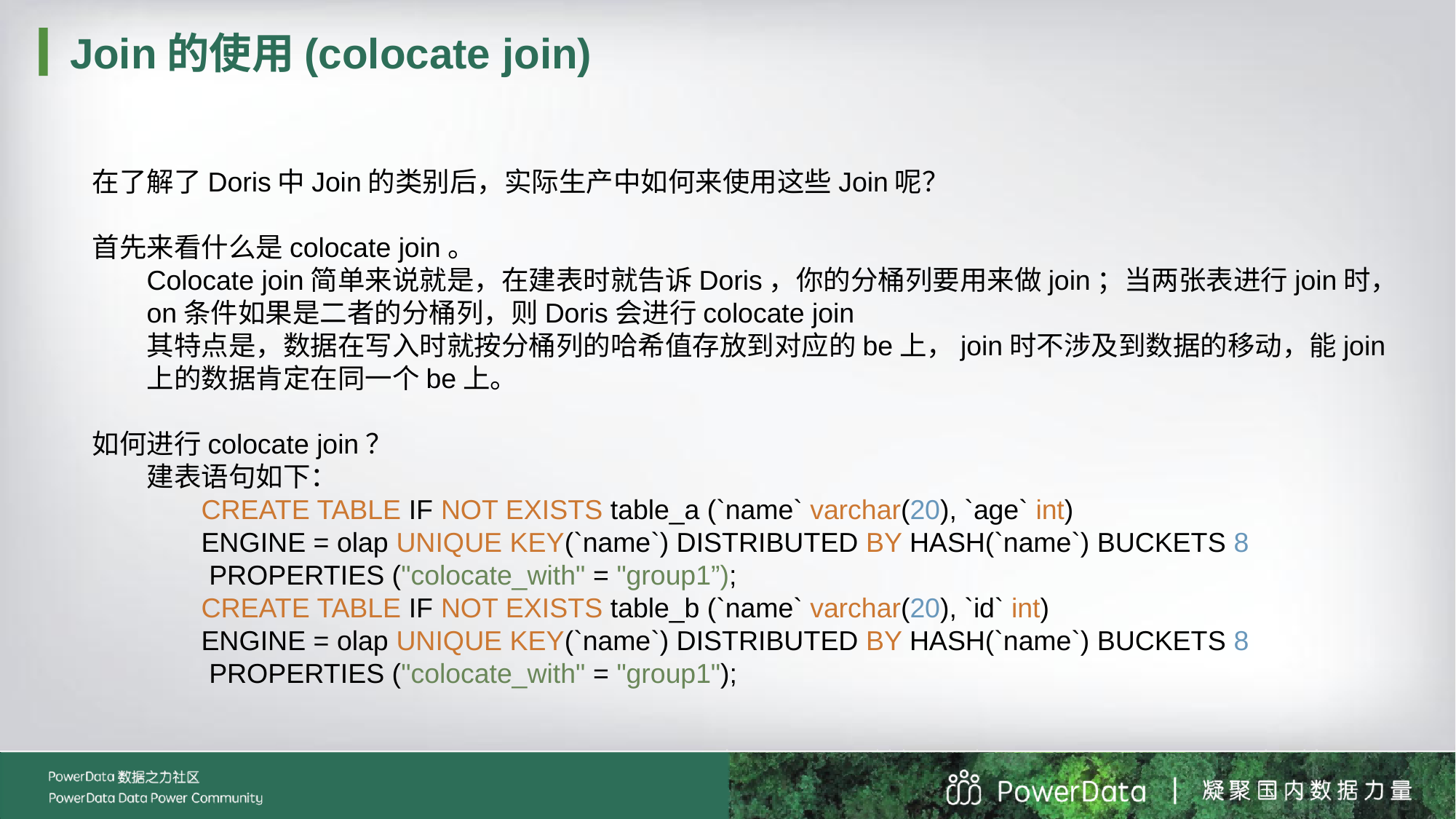

Join的使用(colocate join)

在了解了Doris中Join的类别后，实际生产中如何来使用这些Join呢？

首先来看什么是colocate join。
Colocate join简单来说就是，在建表时就告诉Doris，你的分桶列要用来做join；当两张表进行join时，on条件如果是二者的分桶列，则Doris会进行colocate join
其特点是，数据在写入时就按分桶列的哈希值存放到对应的be上，join时不涉及到数据的移动，能join上的数据肯定在同一个be上。

如何进行colocate join？
建表语句如下：
CREATE TABLE IF NOT EXISTS table_a (`name` varchar(20), `age` int)
ENGINE = olap UNIQUE KEY(`name`) DISTRIBUTED BY HASH(`name`) BUCKETS 8
 PROPERTIES ("colocate_with" = "group1”);
CREATE TABLE IF NOT EXISTS table_b (`name` varchar(20), `id` int)
ENGINE = olap UNIQUE KEY(`name`) DISTRIBUTED BY HASH(`name`) BUCKETS 8
 PROPERTIES ("colocate_with" = "group1");